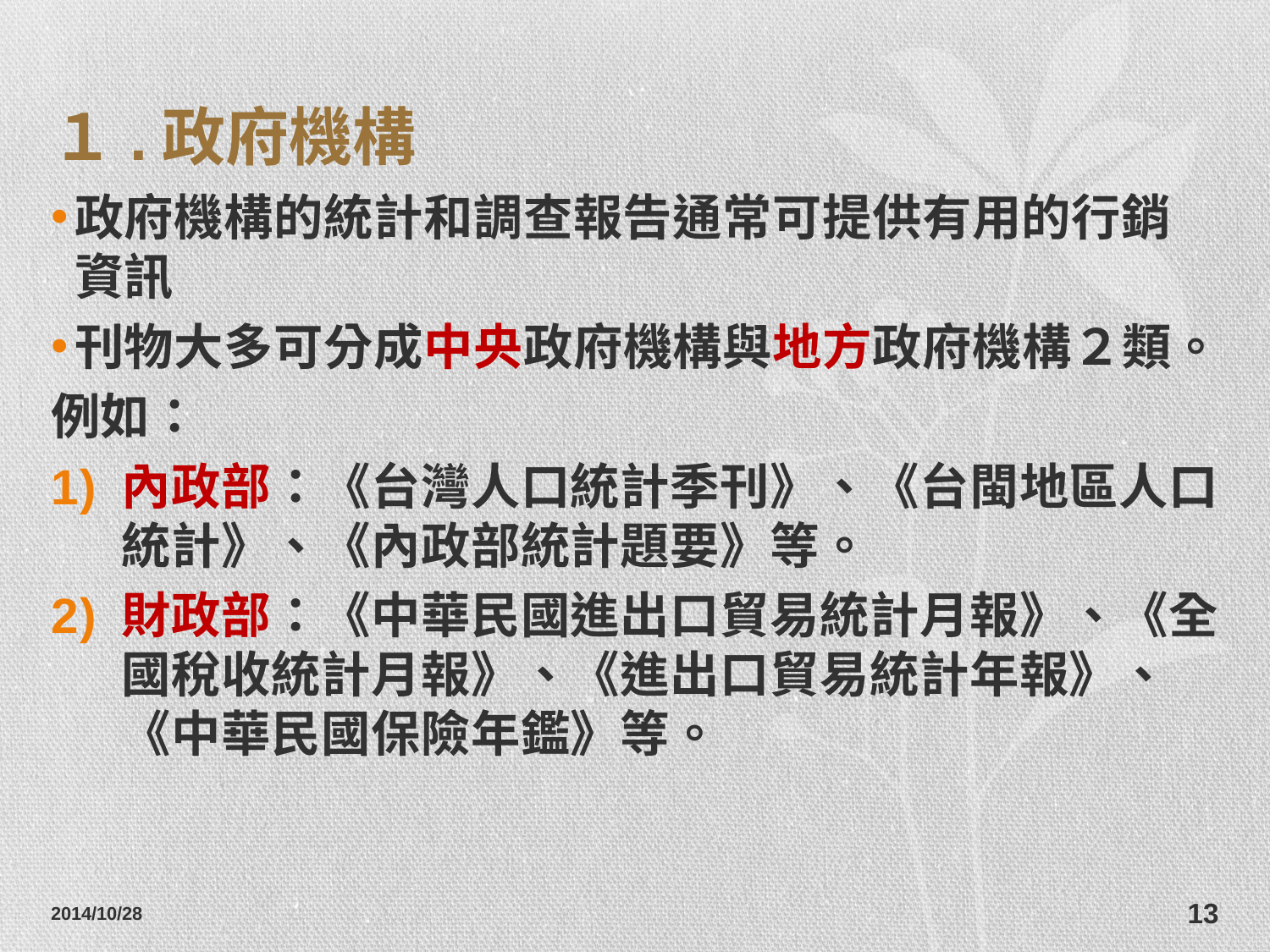

# １.政府機構
政府機構的統計和調查報告通常可提供有用的行銷資訊
刊物大多可分成中央政府機構與地方政府機構２類。
例如：
內政部：《台灣人口統計季刊》、《台閩地區人口統計》、《內政部統計題要》等。
財政部：《中華民國進出口貿易統計月報》、《全國稅收統計月報》、《進出口貿易統計年報》、《中華民國保險年鑑》等。

2014/10/28
13